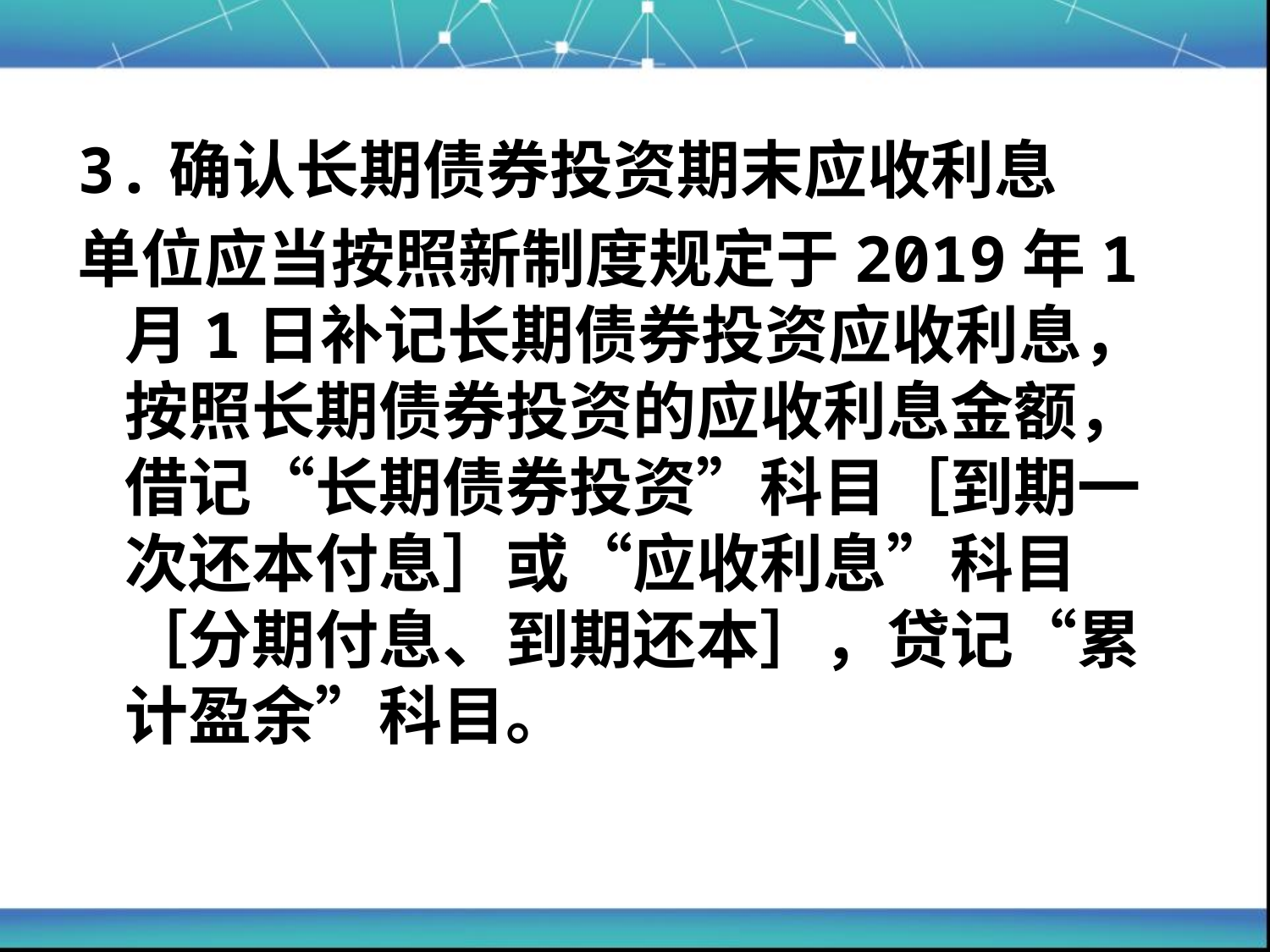

3.确认长期债券投资期末应收利息
单位应当按照新制度规定于2019年1月1日补记长期债券投资应收利息，按照长期债券投资的应收利息金额，借记“长期债券投资”科目［到期一次还本付息］或“应收利息”科目［分期付息、到期还本］，贷记“累计盈余”科目。